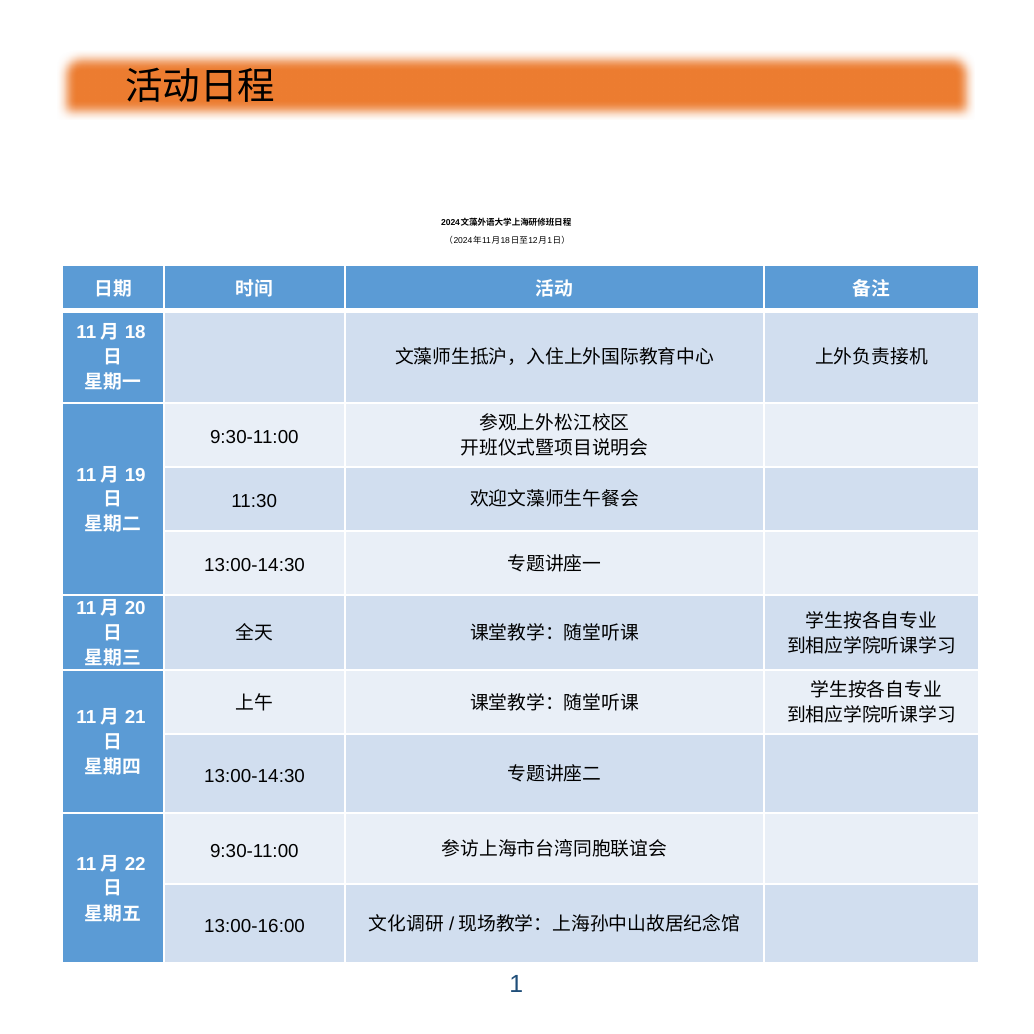

活动日程
# 2024文藻外语大学上海研修班日程 （2024年11月18日至12月1日）
| 日期 | 时间 | 活动 | 备注 |
| --- | --- | --- | --- |
| 11月18日 星期一 |  | 文藻师生抵沪，入住上外国际教育中心 | 上外负责接机 |
| 11月19日 星期二 | 9:30-11:00 | 参观上外松江校区 开班仪式暨项目说明会 |  |
|  | 11:30 | 欢迎文藻师生午餐会 |  |
|  | 13:00-14:30 | 专题讲座一 |  |
| 11月20日 星期三 | 全天 | 课堂教学：随堂听课 | 学生按各自专业 到相应学院听课学习 |
| 11月21日 星期四 | 上午 | 课堂教学：随堂听课 | 学生按各自专业 到相应学院听课学习 |
|  | 13:00-14:30 | 专题讲座二 |  |
| 11月22日 星期五 | 9:30-11:00 | 参访上海市台湾同胞联谊会 |  |
|  | 13:00-16:00 | 文化调研/现场教学：上海孙中山故居纪念馆 |  |
1